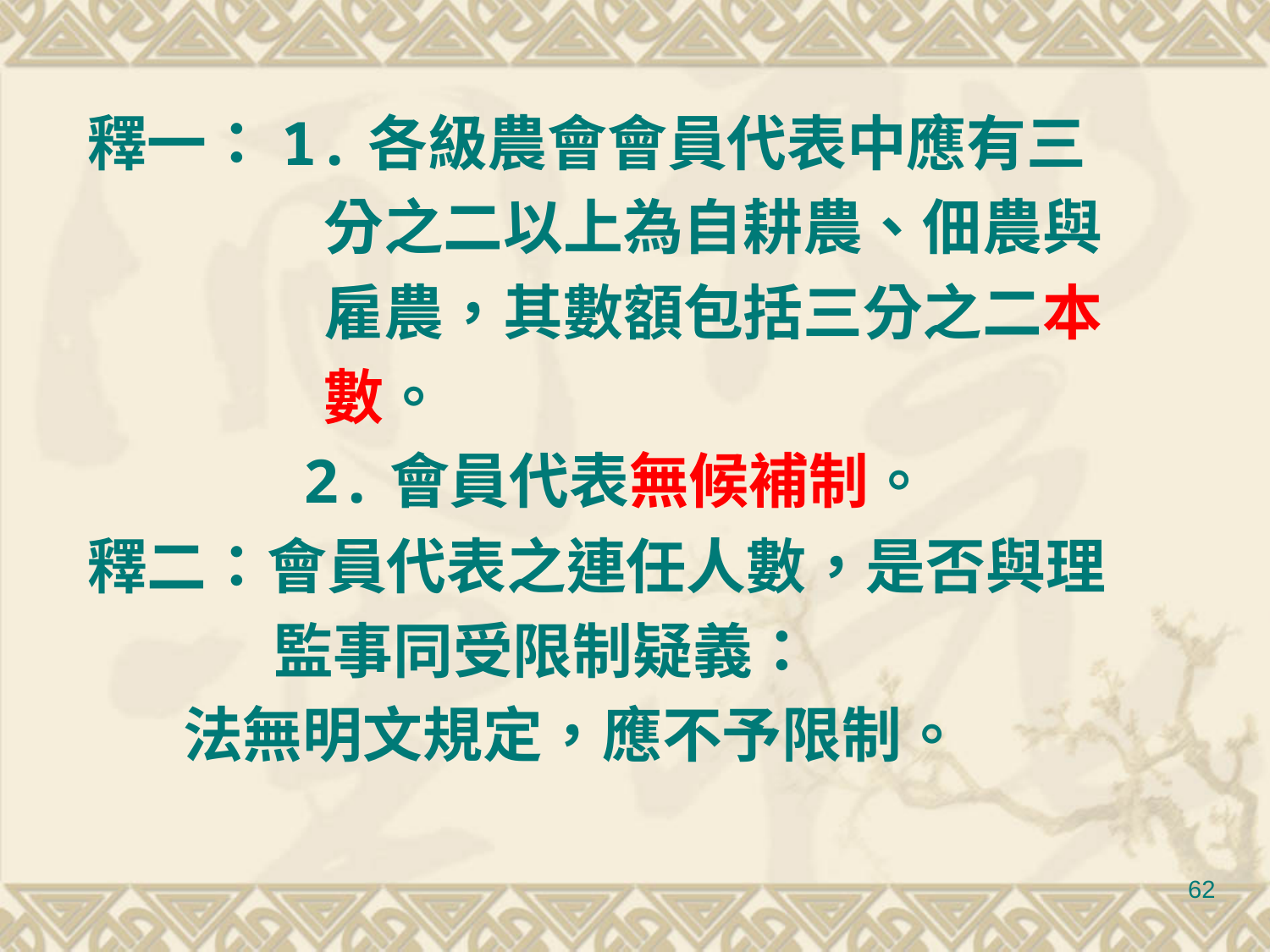

釋一：1.各級農會會員代表中應有三分之二以上為自耕農、佃農與雇農，其數額包括三分之二本數。
      2.會員代表無候補制。
釋二：會員代表之連任人數，是否與理監事同受限制疑義：
      法無明文規定，應不予限制。

62